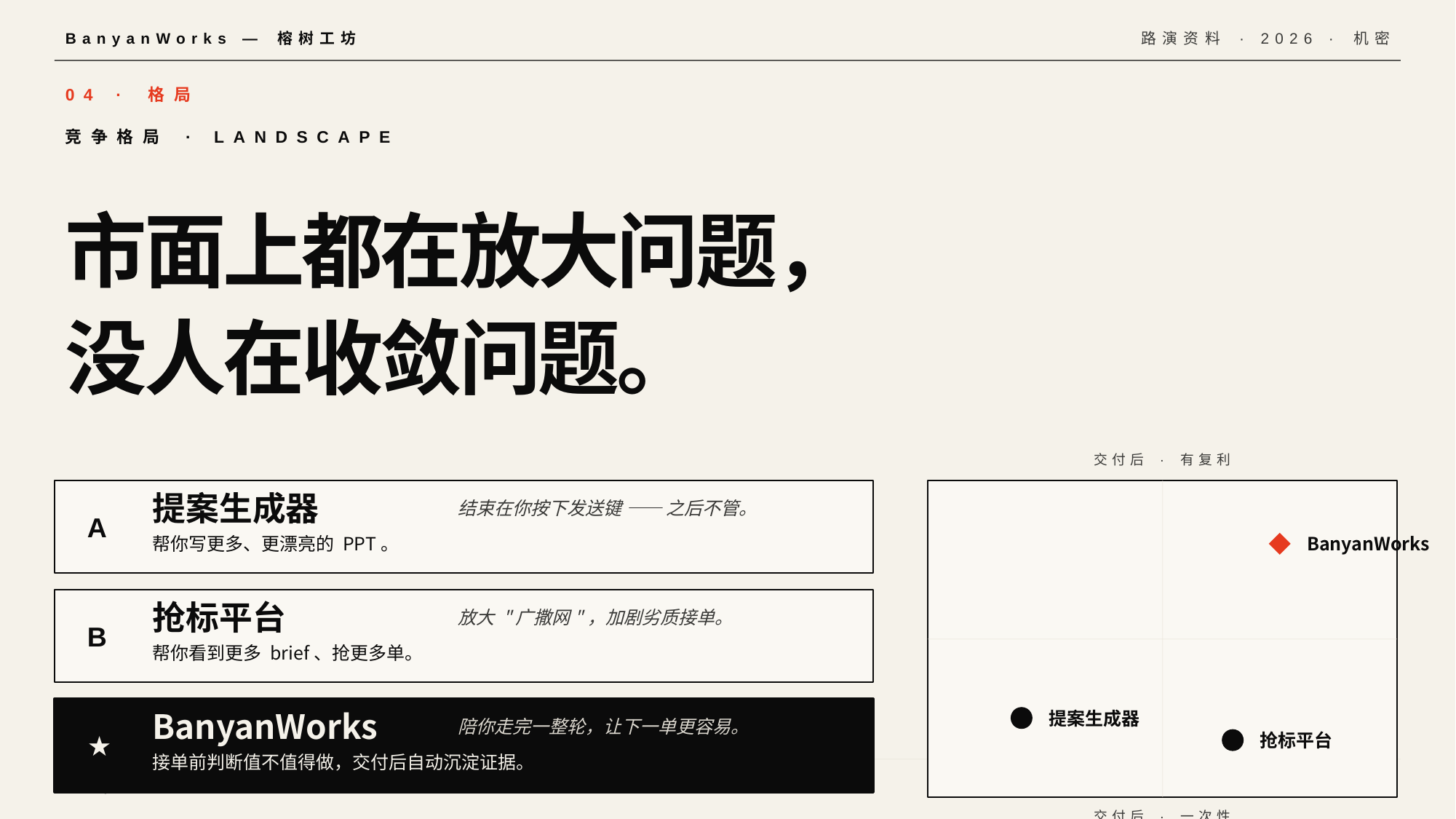

BanyanWorks — 榕树工坊
路演资料 · 2026 · 机密

04 · 格局
竞争格局 · LANDSCAPE
市面上都在放大问题，
没人在收敛问题。
交付后 · 有复利

提案生成器
结束在你按下发送键 —— 之后不管。
A
BanyanWorks
帮你写更多、更漂亮的 PPT。

抢标平台
放大 "广撒网"，加剧劣质接单。
B
帮你看到更多 brief、抢更多单。

提案生成器
BanyanWorks
陪你走完一整轮，让下一单更容易。

★
抢标平台

接单前判断值不值得做，交付后自动沉淀证据。

banyan-works.com
04 / 18
交付后 · 一次性